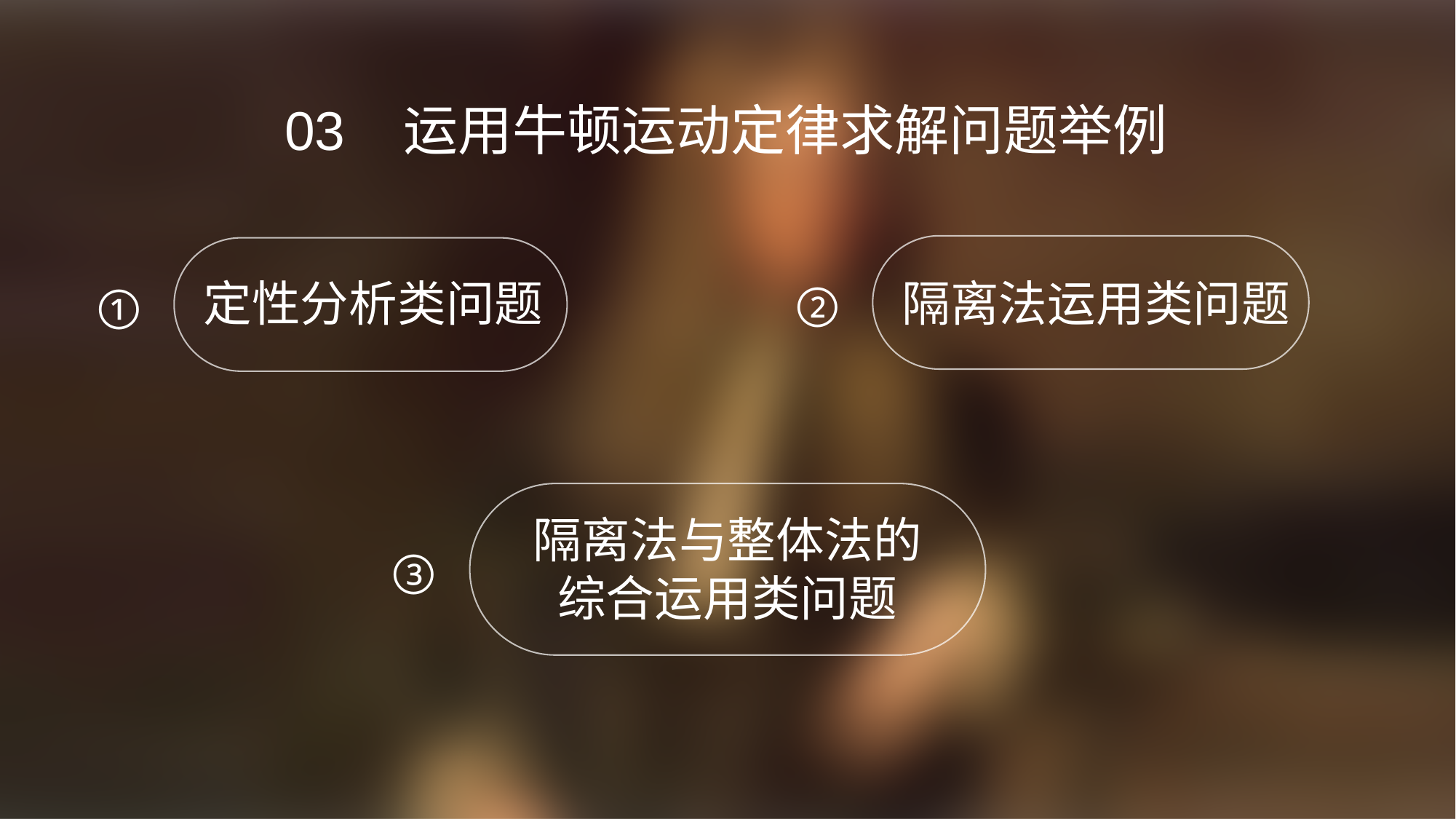

03   运用牛顿运动定律求解问题举例

隔离法运用类问题

定性分析类问题
②
①

隔离法与整体法的
综合运用类问题
③